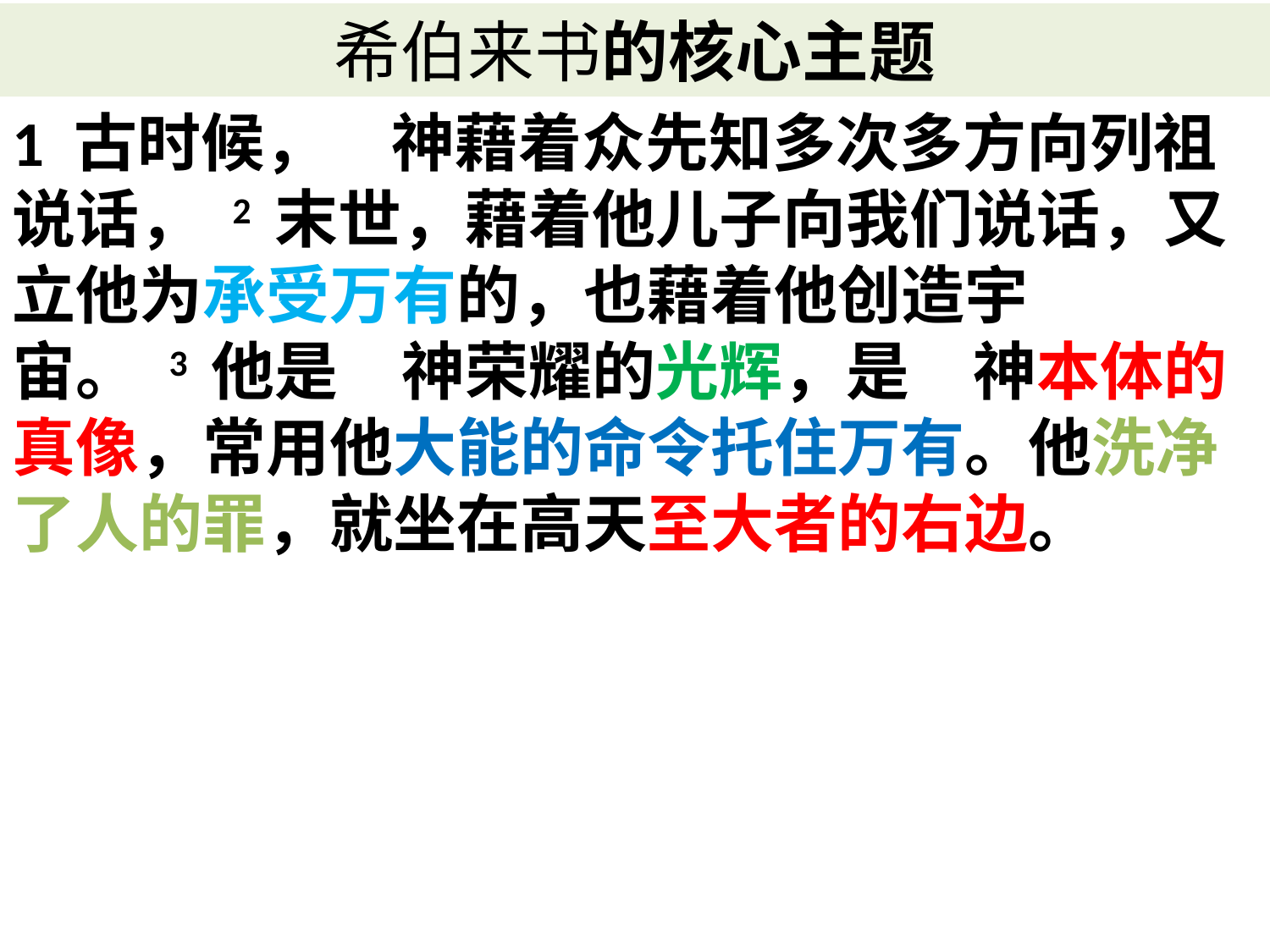

# 希伯来书的核心主题
1 古时候，　神藉着众先知多次多方向列祖说话， 2 末世，藉着他儿子向我们说话，又立他为承受万有的，也藉着他创造宇宙。 3 他是　神荣耀的光辉，是　神本体的真像，常用他大能的命令托住万有。他洗净了人的罪，就坐在高天至大者的右边。